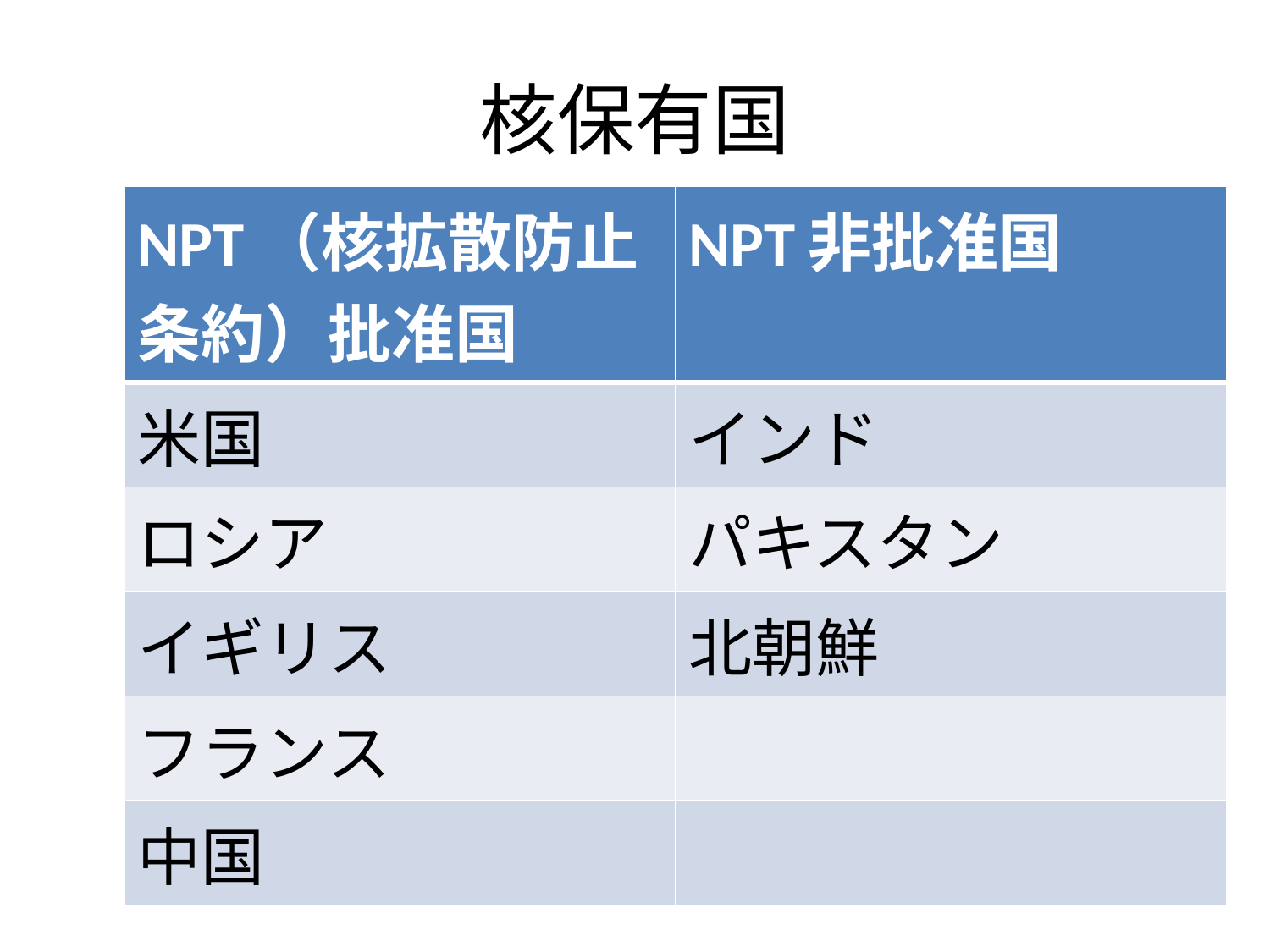

# 核保有国
| NPT（核拡散防止条約）批准国 | NPT非批准国 |
| --- | --- |
| 米国 | インド |
| ロシア | パキスタン |
| イギリス | 北朝鮮 |
| フランス |  |
| 中国 |  |